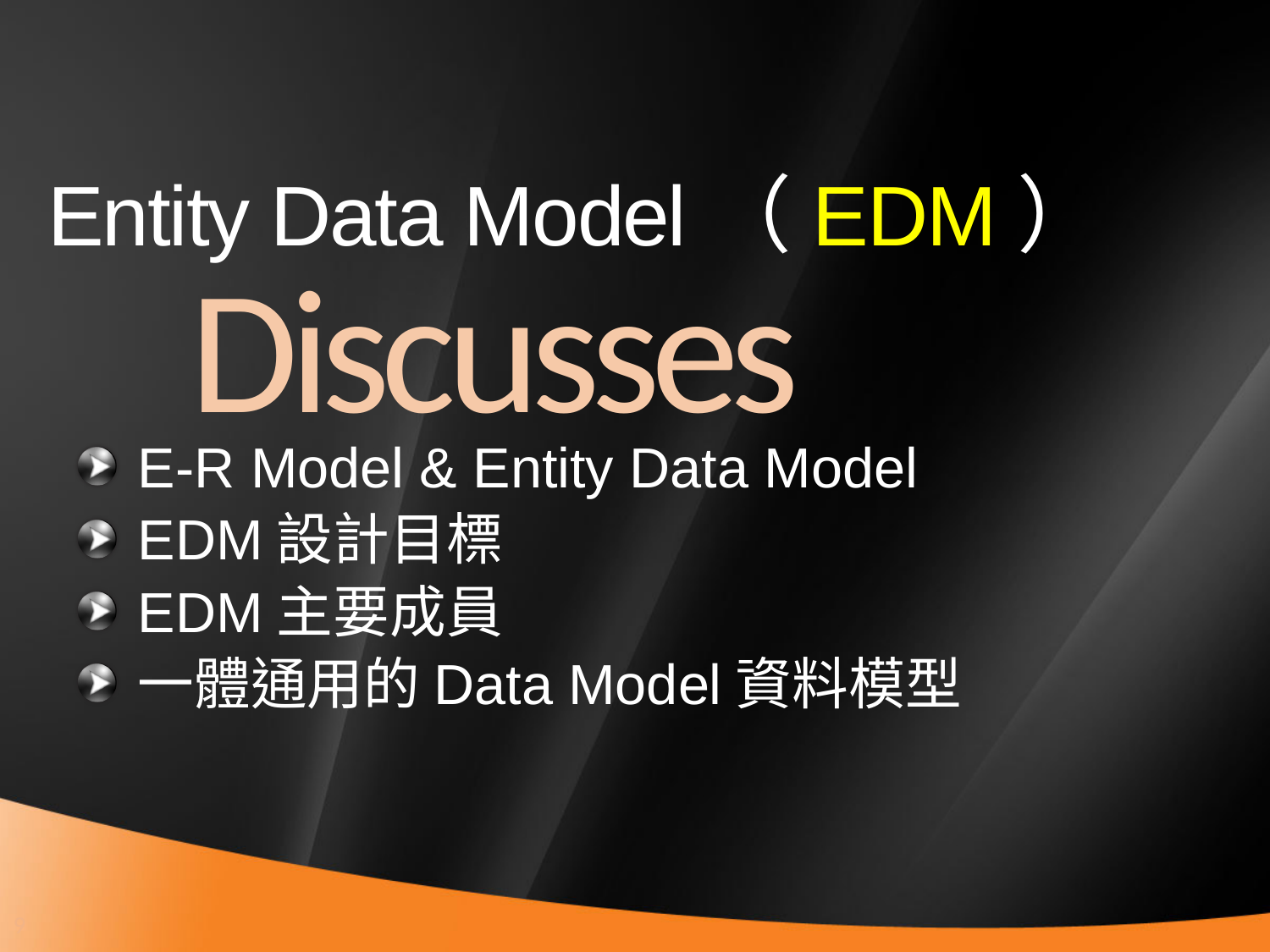

# Entity Data Model（EDM）
Discusses
E-R Model & Entity Data Model
EDM設計目標
EDM主要成員
一體通用的Data Model資料模型